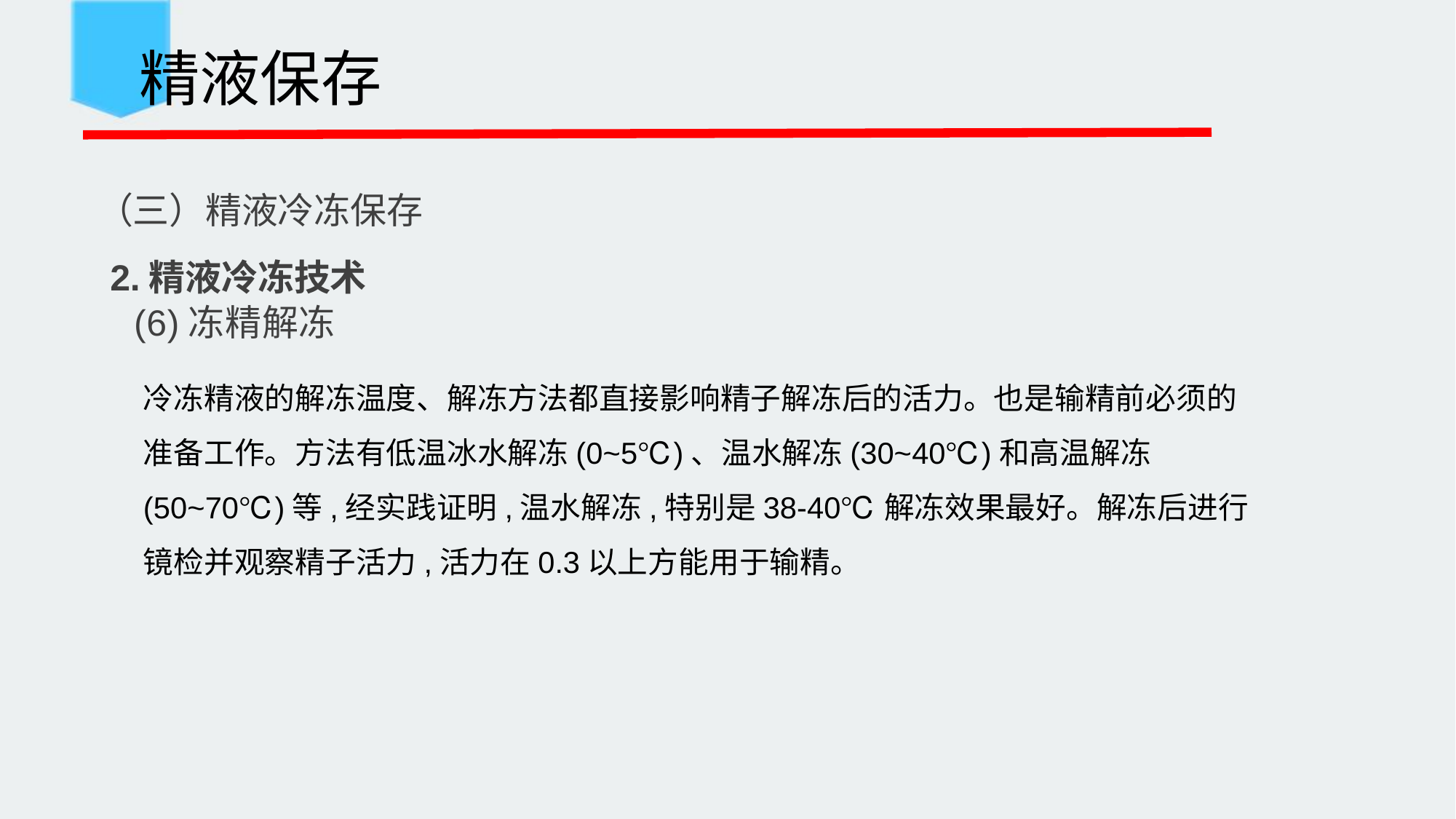

精液保存
 （三）精液冷冻保存
   2.精液冷冻技术

(6)冻精解冻

冷冻精液的解冻温度、解冻方法都直接影响精子解冻后的活力。也是输精前必须的准备工作。方法有低温冰水解冻(0~5℃)、温水解冻(30~40℃)和高温解冻(50~70℃)等,经实践证明,温水解冻,特别是38-40℃解冻效果最好。解冻后进行镜检并观察精子活力,活力在0.3以上方能用于输精。